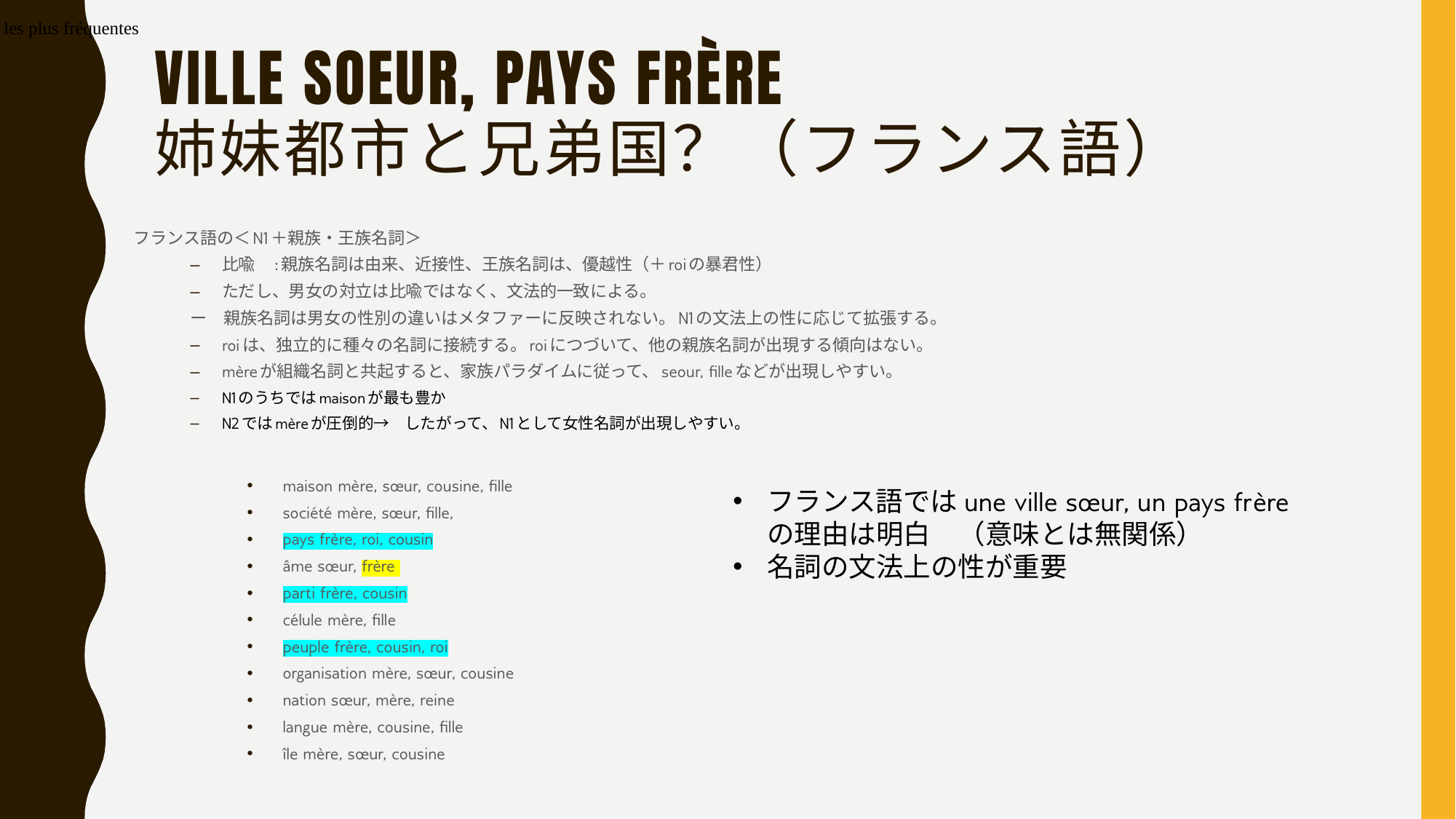

Table 3 : les 10 premières combinaisons de N + NH les plus fréquentes
# ville soeur, Pays Frère 姉妹都市と兄弟国？（フランス語）
フランス語の＜N1＋親族・王族名詞＞
比喩　:親族名詞は由来、近接性、王族名詞は、優越性（＋roiの暴君性）
ただし、男女の対立は比喩ではなく、文法的一致による。
ー　親族名詞は男女の性別の違いはメタファーに反映されない。N1の文法上の性に応じて拡張する。
roiは、独立的に種々の名詞に接続する。roiにつづいて、他の親族名詞が出現する傾向はない。
mèreが組織名詞と共起すると、家族パラダイムに従って、seour, filleなどが出現しやすい。
N1のうちではmaisonが最も豊か
N2ではmèreが圧倒的→　したがって、N1として女性名詞が出現しやすい。

maison mère, soeur, cousine, fille
société mère, soeur, fille,
pays frère, roi, cousin
âme soeur, frère
parti frère, cousin
célule mère, fille
peuple frère, cousin, roi
organisation mère, soeur, cousine
nation soeur, mère, reine
langue mère, cousine, fille
île mère, soeur, cousine

フランス語ではune ville soeur, un pays frèreの理由は明白　（意味とは無関係）
名詞の文法上の性が重要